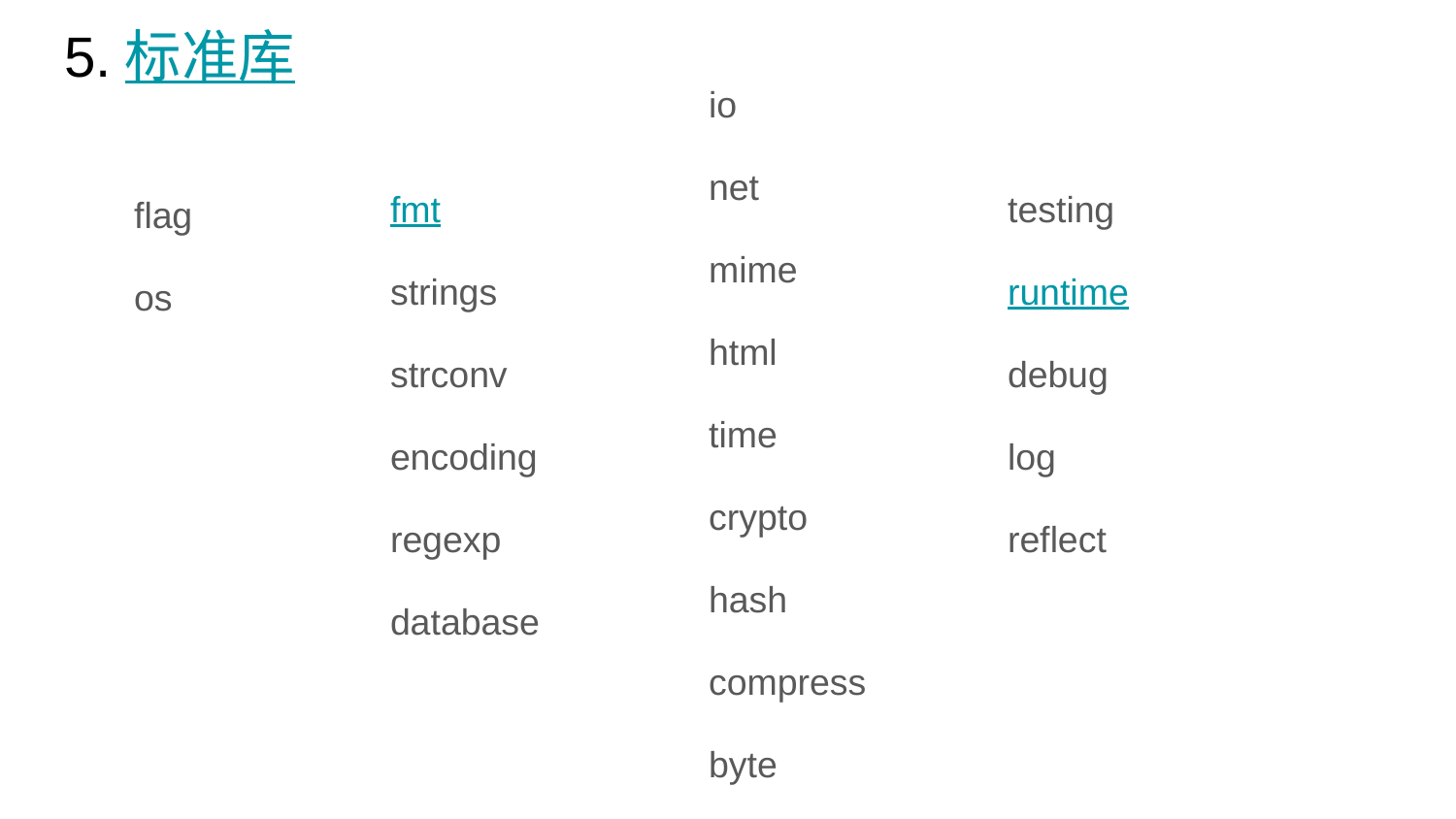

# 5.标准库
io
net
mime
html
time
crypto
hash
compress
byte

fmt
strings
strconv
encoding
regexp
database

testing
runtime
debug
log
reflect

flag
os